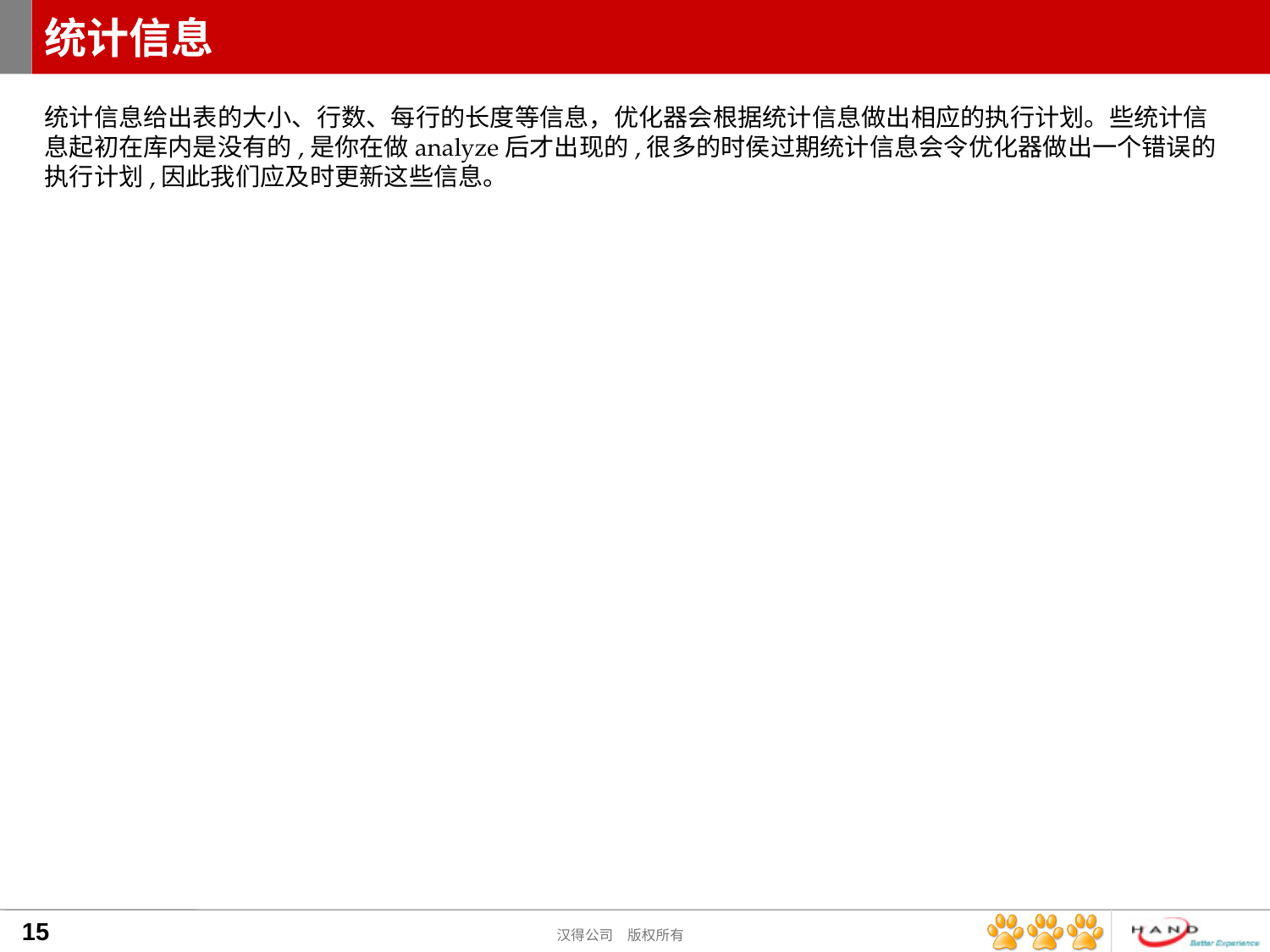

# 统计信息
统计信息给出表的大小、行数、每行的长度等信息，优化器会根据统计信息做出相应的执行计划。些统计信息起初在库内是没有的,是你在做analyze后才出现的,很多的时侯过期统计信息会令优化器做出一个错误的执行计划,因此我们应及时更新这些信息。
15